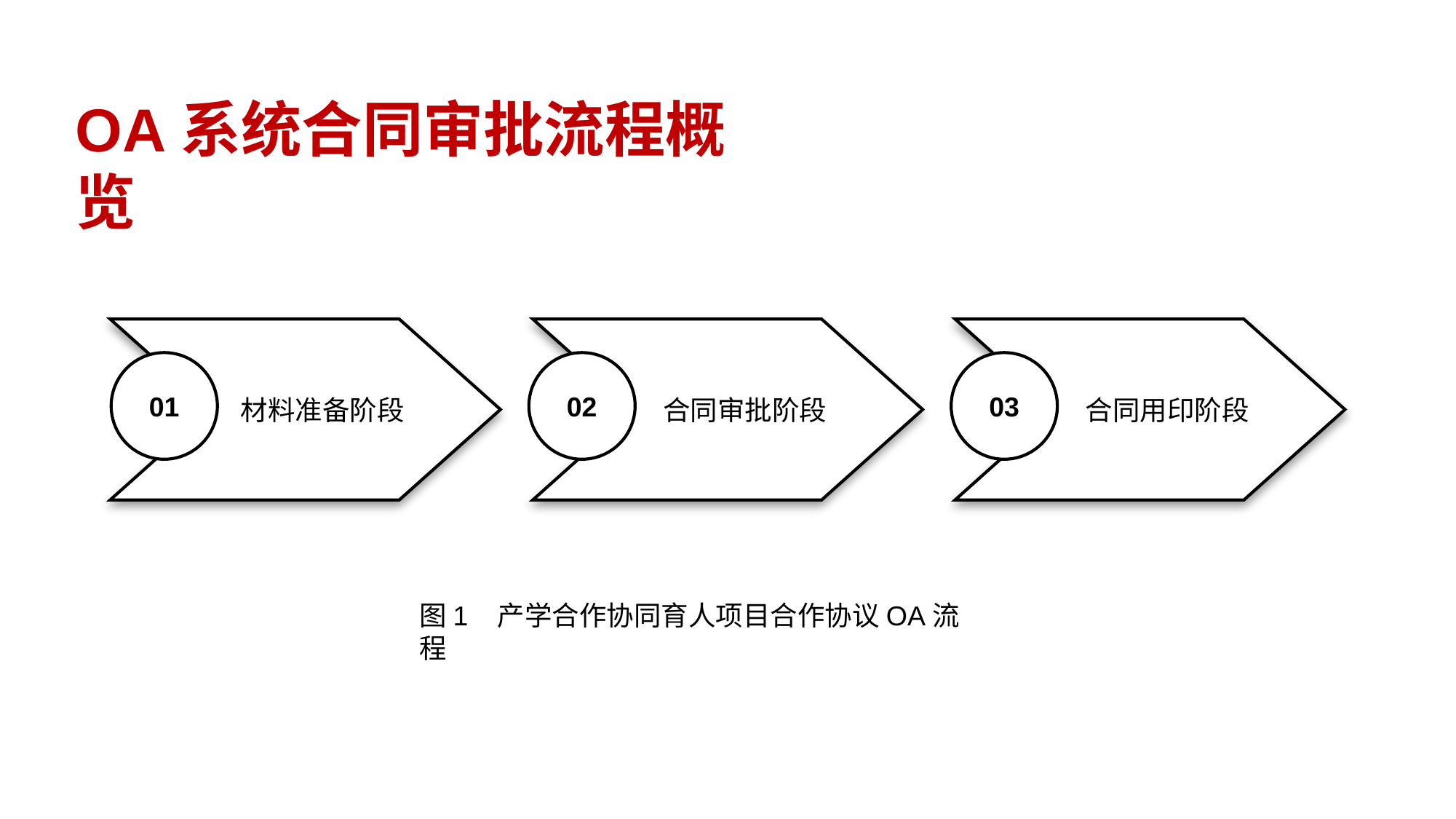

OA系统合同审批流程概览
材料准备阶段
合同审批阶段
合同用印阶段
01
02
03
图1   产学合作协同育人项目合作协议OA流程